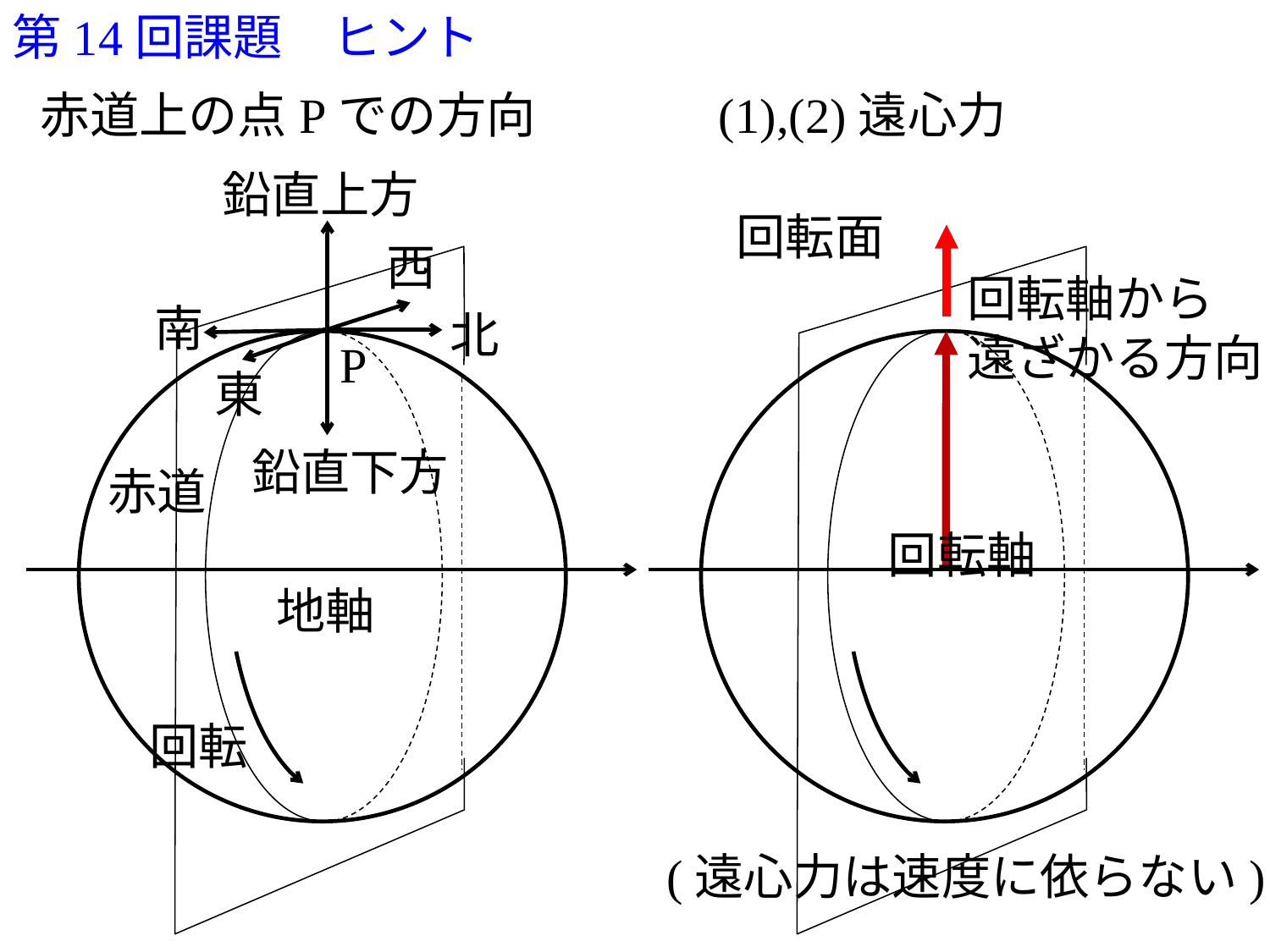

第14回課題　ヒント
赤道上の点Pでの方向
(1),(2)遠心力
鉛直上方
西

回転面
回転軸から
遠ざかる方向
南
北
P

東
鉛直下方
赤道
地軸
回転軸
回転
(遠心力は速度に依らない)